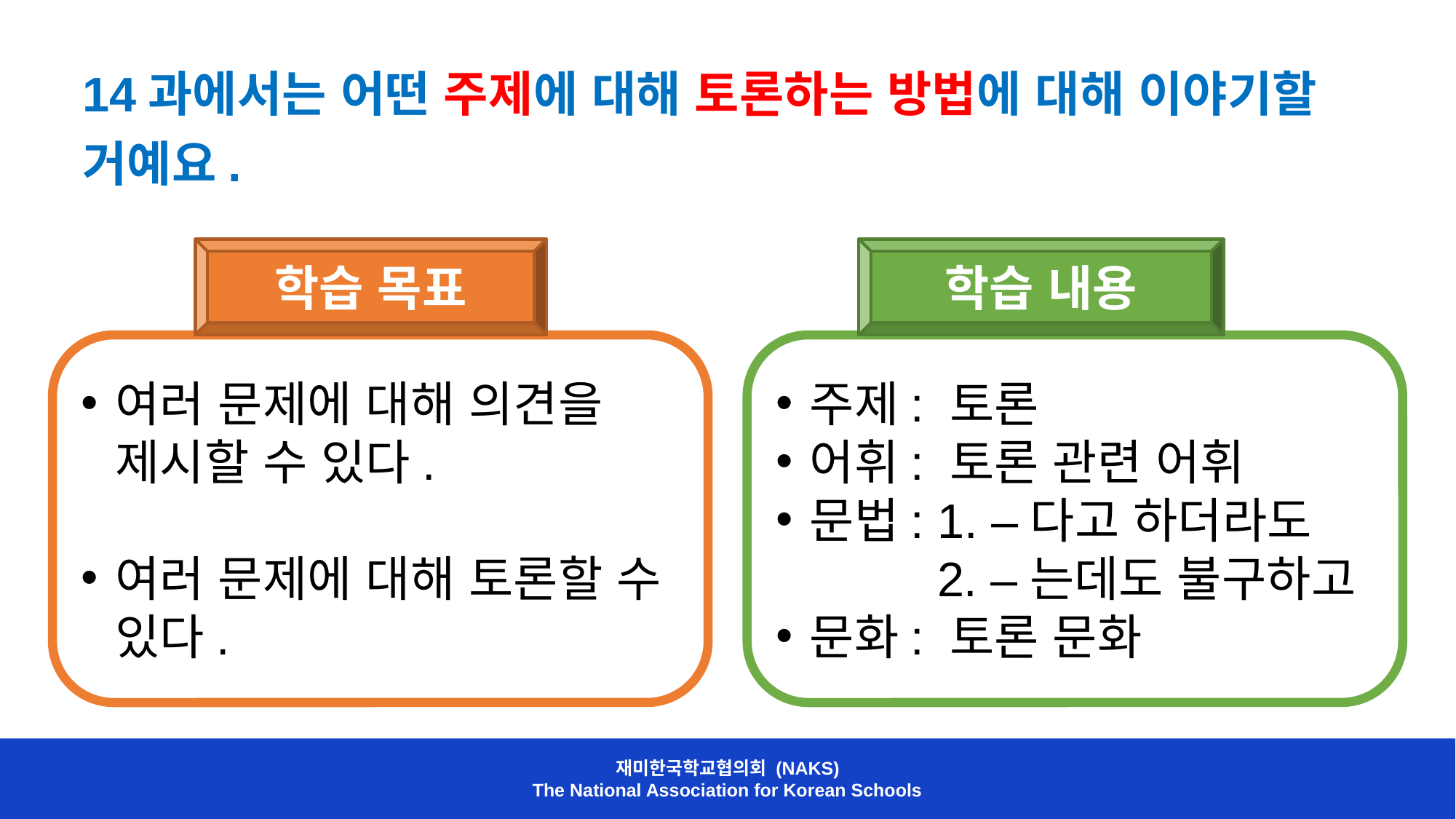

14과에서는 어떤 주제에 대해 토론하는 방법에 대해 이야기할 거예요.
학습 목표
여러 문제에 대해 의견을 제시할 수 있다.

여러 문제에 대해 토론할 수 있다.
학습 내용
주제: 토론
어휘: 토론 관련 어휘
문법: 1. –다고 하더라도
            2. –는데도 불구하고
문화: 토론 문화
재미한국학교협의회 (NAKS)
The National Association for Korean Schools